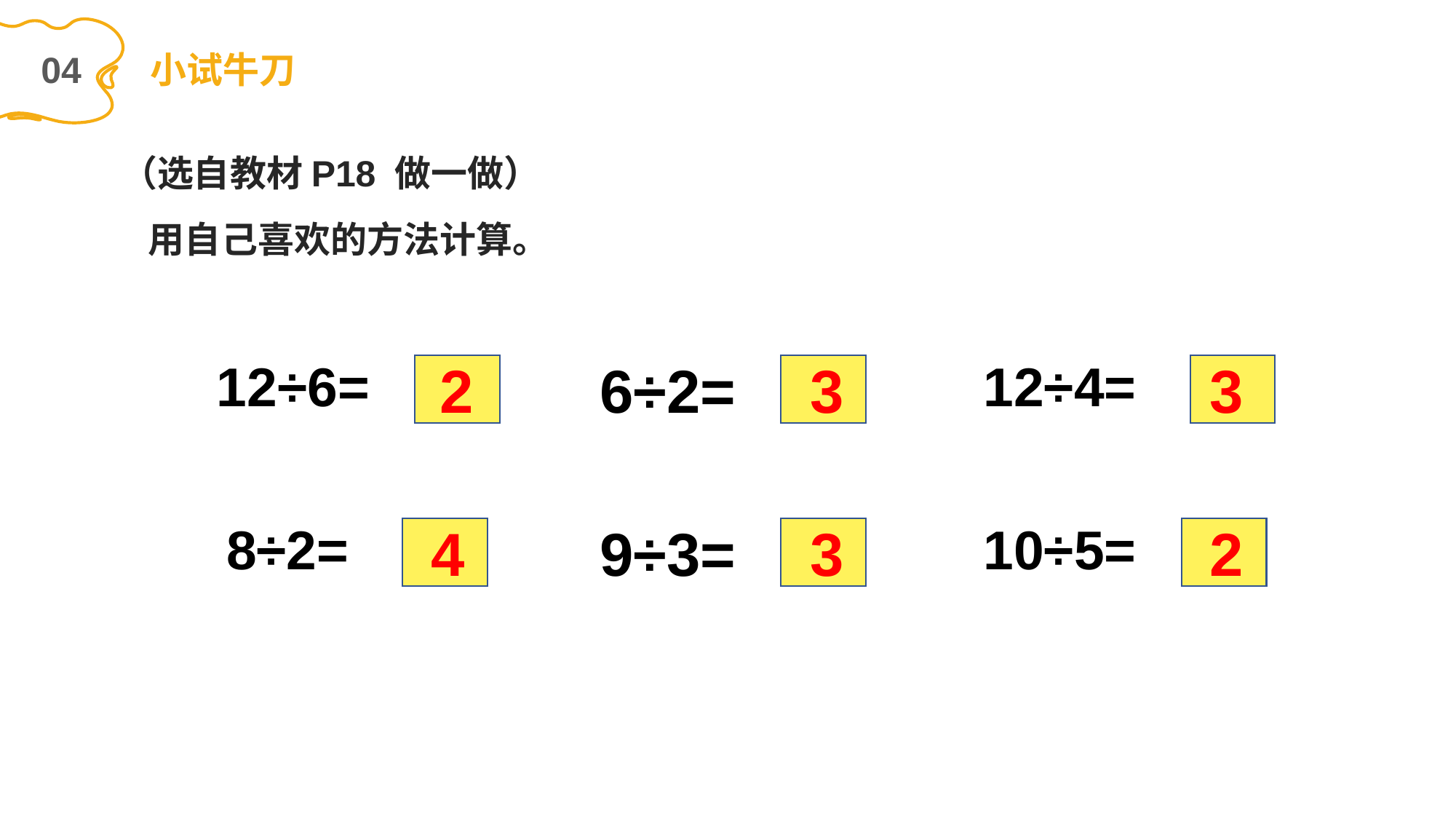

04
小试牛刀
（选自教材P18 做一做）
用自己喜欢的方法计算。
2
6÷2=

12÷4=

3
12÷6=

3
8÷2=

4
9÷3=

10÷5=

2
3